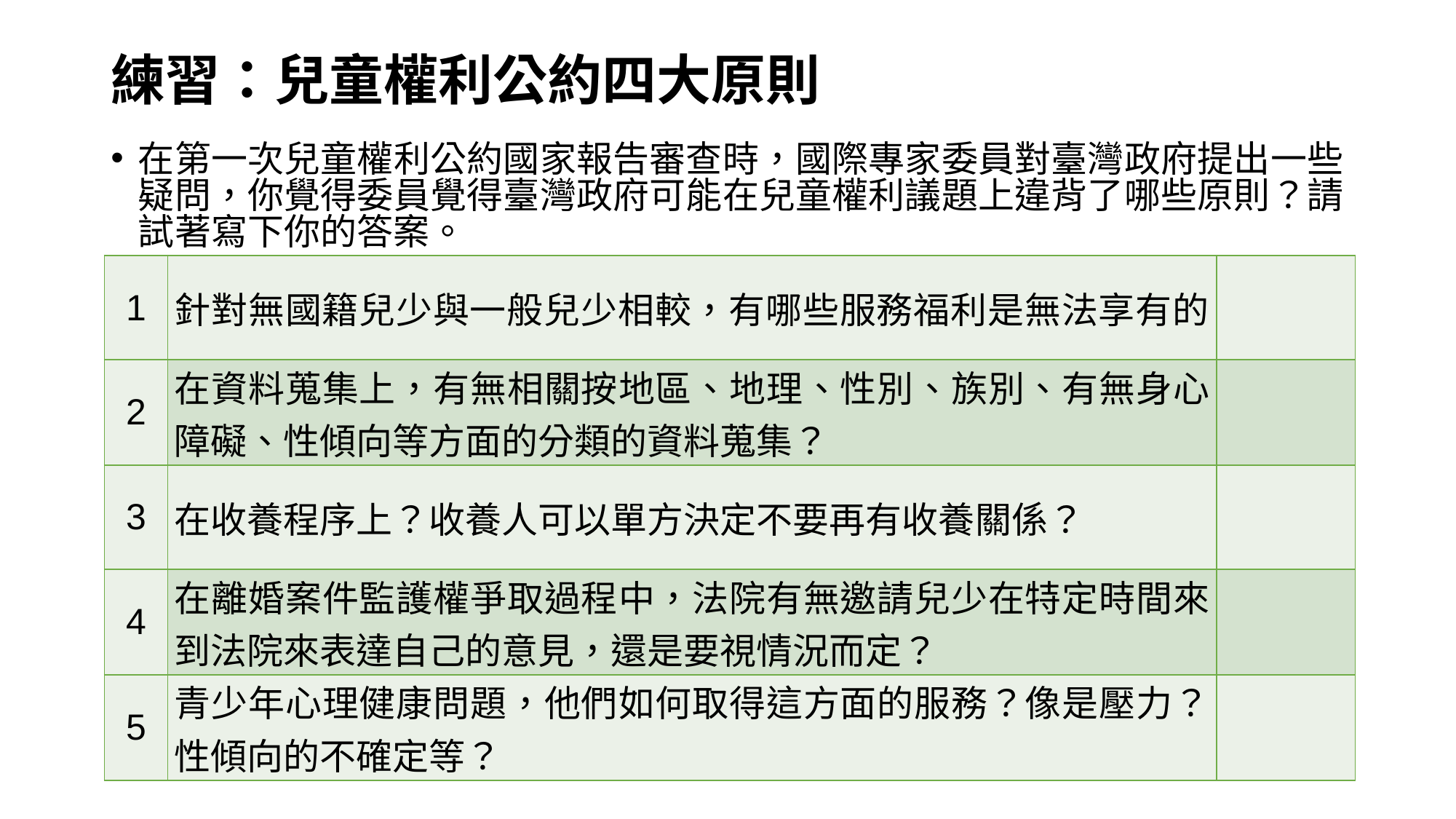

# 練習：兒童權利公約四大原則
在第一次兒童權利公約國家報告審查時，國際專家委員對臺灣政府提出一些疑問，你覺得委員覺得臺灣政府可能在兒童權利議題上違背了哪些原則？請試著寫下你的答案。

| 1 | 針對無國籍兒少與一般兒少相較，有哪些服務福利是無法享有的？ |  |
| --- | --- | --- |
| 2 | 在資料蒐集上，有無相關按地區、地理、性別、族別、有無身心障礙、性傾向等方面的分類的資料蒐集？ |  |
| 3 | 在收養程序上？收養人可以單方決定不要再有收養關係？ |  |
| 4 | 在離婚案件監護權爭取過程中，法院有無邀請兒少在特定時間來到法院來表達自己的意見，還是要視情況而定？ |  |
| 5 | 青少年心理健康問題，他們如何取得這方面的服務？像是壓力？性傾向的不確定等？ |  |